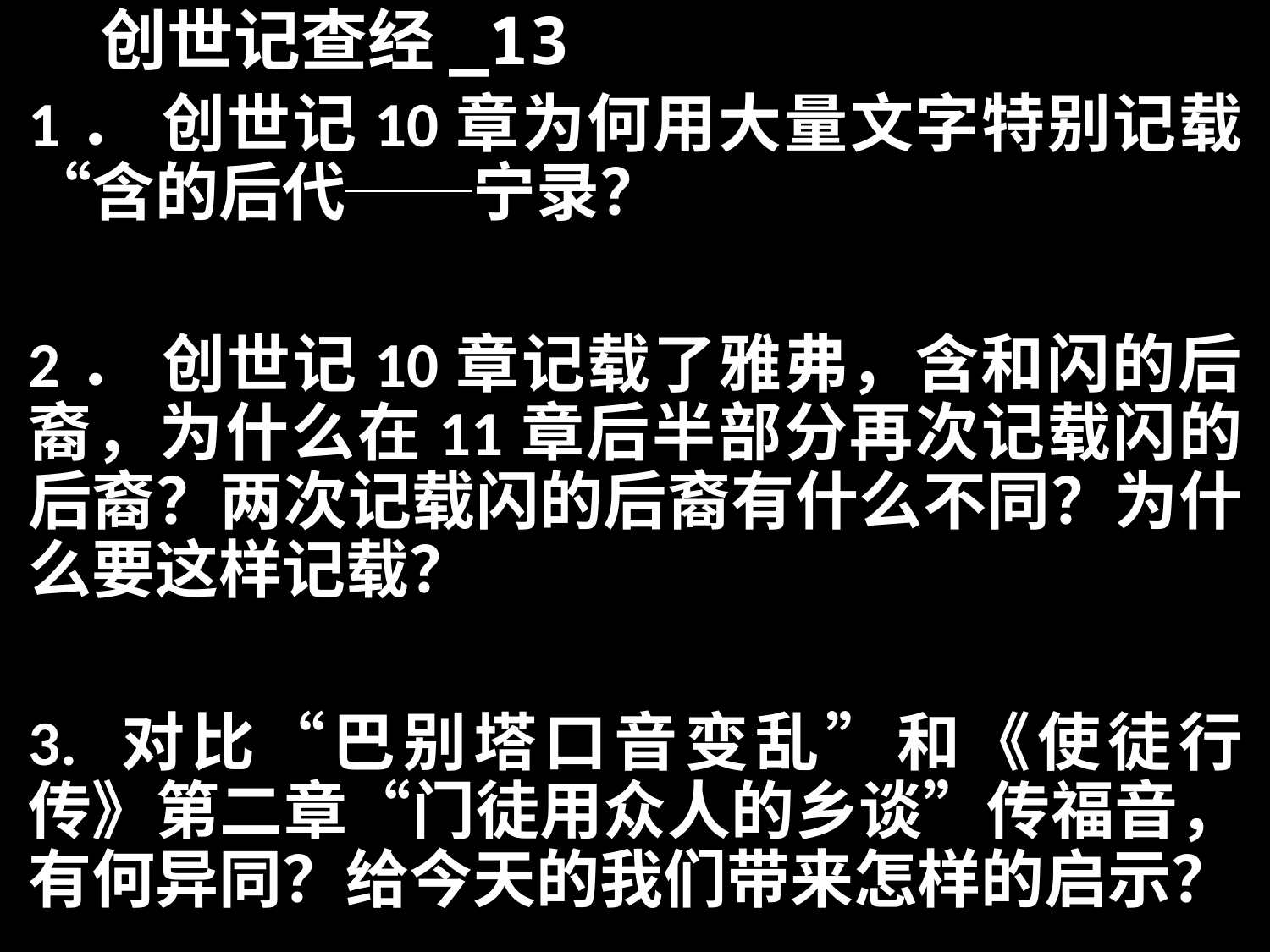

# 创世记查经_13
1．	创世记10章为何用大量文字特别记载“含的后代──宁录？

2．	创世记10章记载了雅弗，含和闪的后裔，为什么在11章后半部分再次记载闪的后裔？两次记载闪的后裔有什么不同？为什么要这样记载？

3. 对比“巴别塔口音变乱”和《使徒行传》第二章“门徒用众人的乡谈”传福音，有何异同？给今天的我们带来怎样的启示？